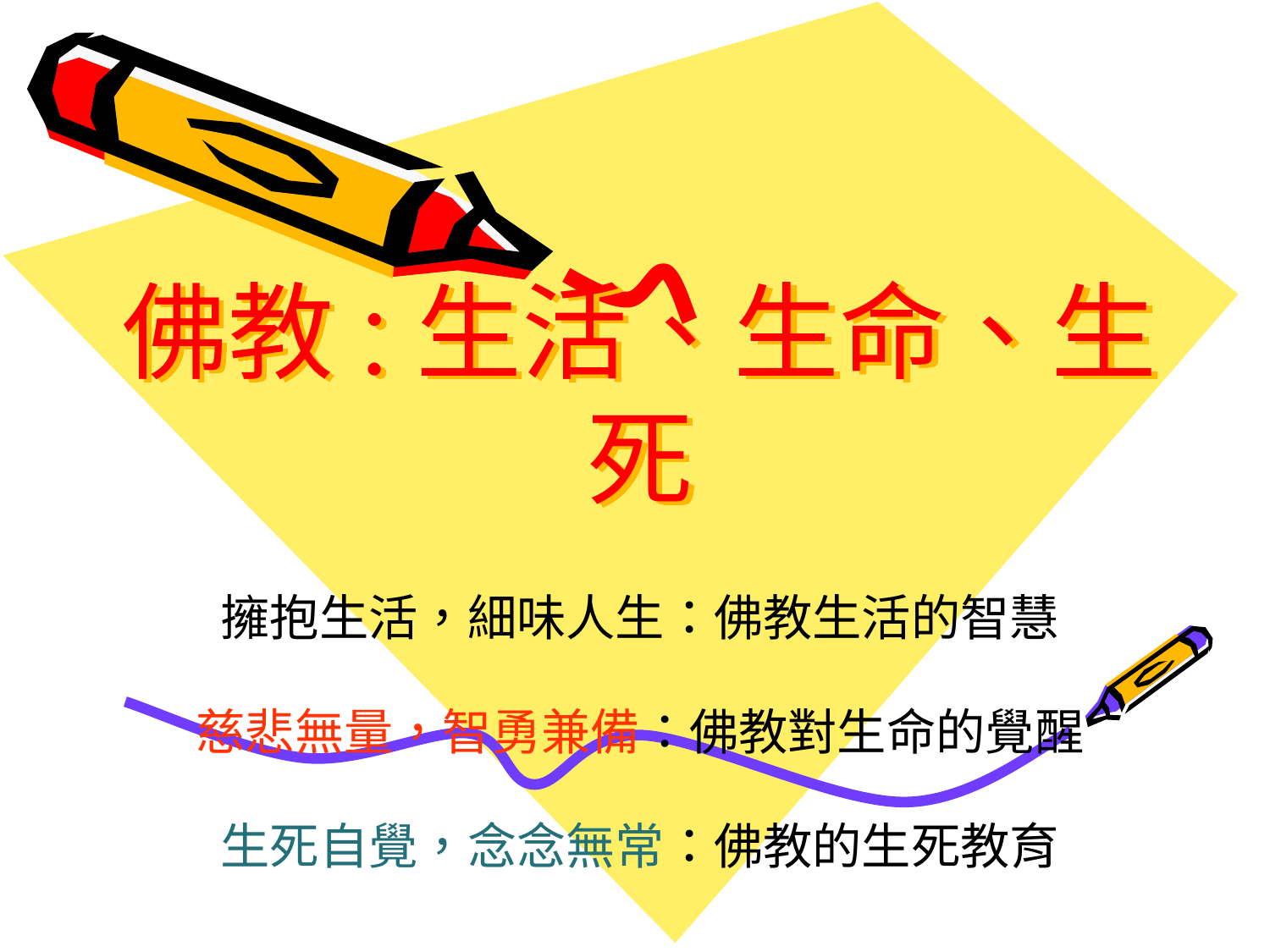

# 佛教:生活、生命、生死

擁抱生活，細味人生：佛教生活的智慧

慈悲無量，智勇兼備：佛教對生命的覺醒

生死自覺，念念無常：佛教的生死教育